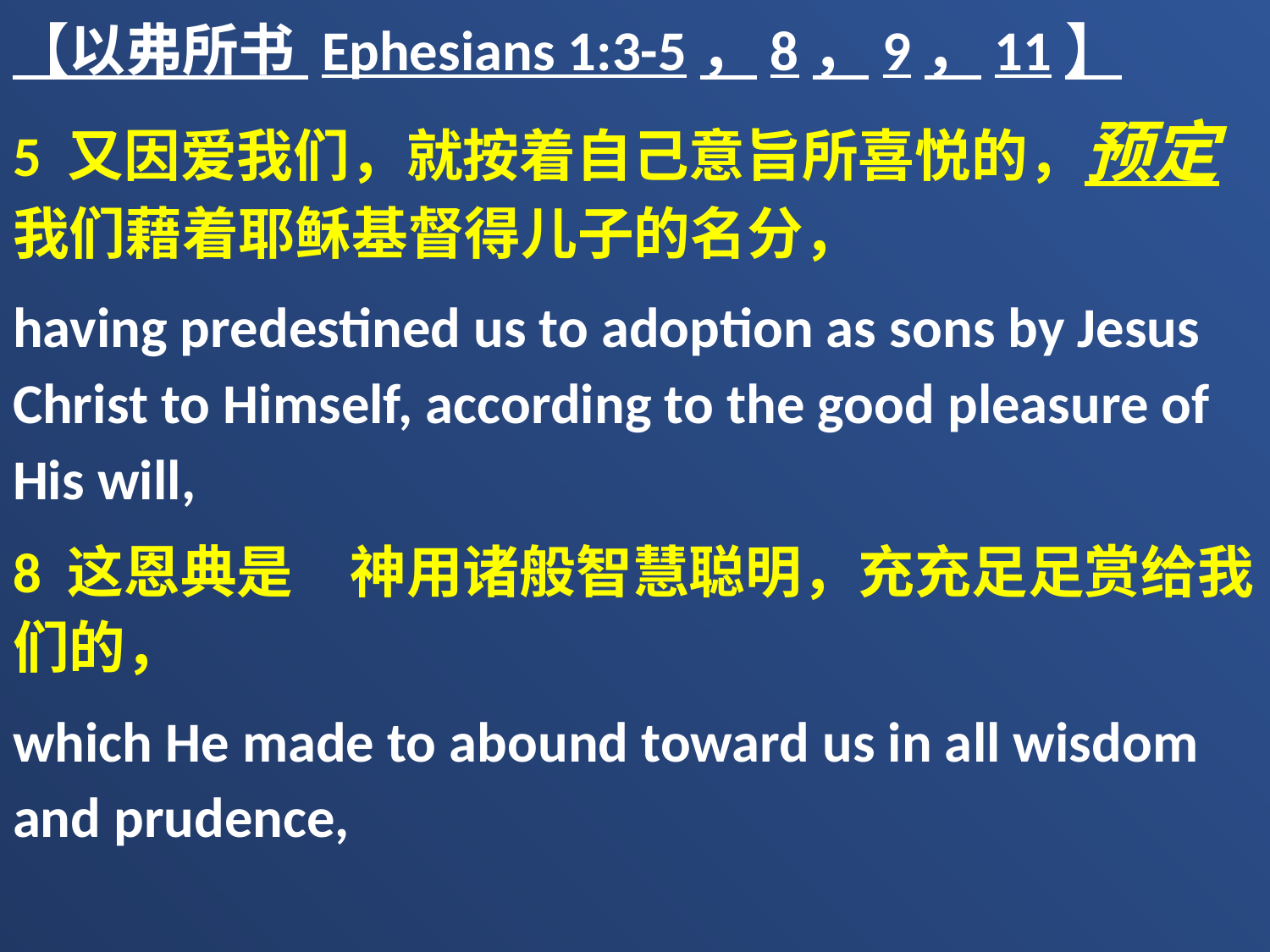

【以弗所书 Ephesians 1:3-5，8，9，11】
5 又因爱我们，就按着自己意旨所喜悦的，预定我们藉着耶稣基督得儿子的名分，
having predestined us to adoption as sons by Jesus Christ to Himself, according to the good pleasure of His will,
8 这恩典是　神用诸般智慧聪明，充充足足赏给我们的，
which He made to abound toward us in all wisdom and prudence,